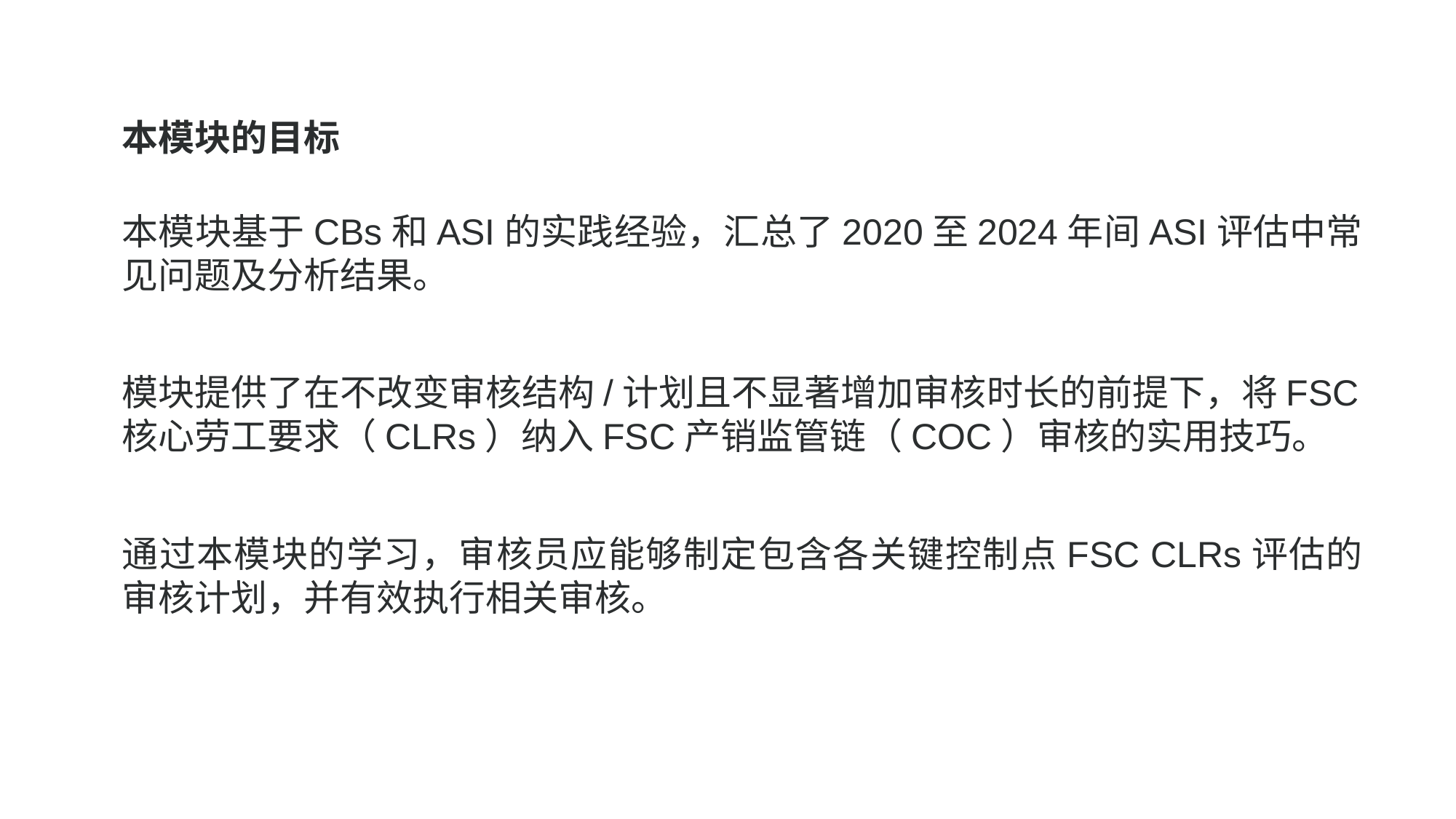

本模块的目标
本模块基于CBs和ASI的实践经验，汇总了2020至2024年间ASI评估中常见问题及分析结果。

模块提供了在不改变审核结构/计划且不显著增加审核时长的前提下，将FSC核心劳工要求（CLRs）纳入FSC产销监管链（COC）审核的实用技巧。

通过本模块的学习，审核员应能够制定包含各关键控制点FSC CLRs评估的审核计划，并有效执行相关审核。